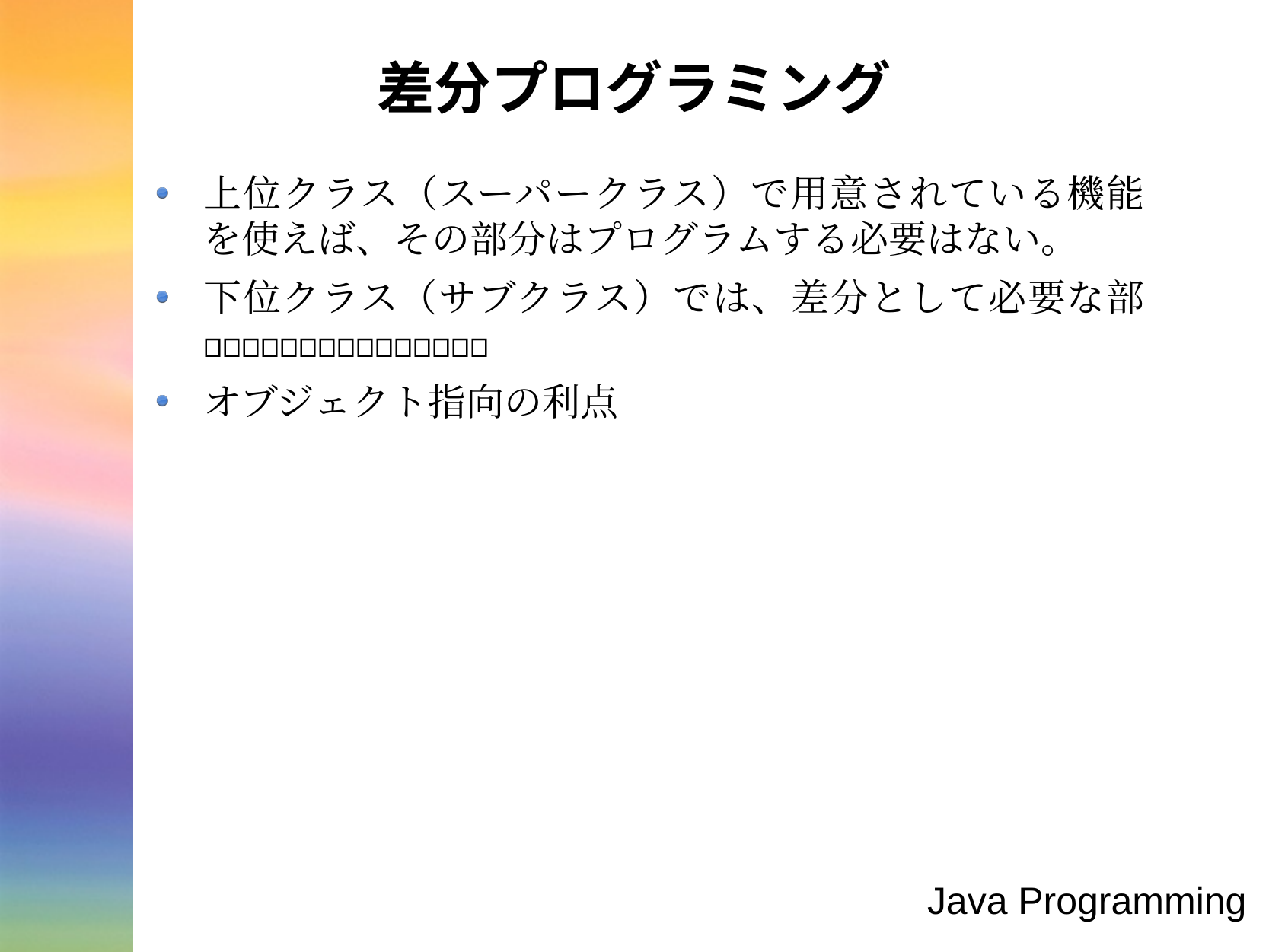

# 差分プログラミング
上位クラス（スーパークラス）で用意されている機能を使えば、その部分はプログラムする必要はない。
下位クラス（サブクラス）では、差分として必要な部分だけをプログラムすれば良い。
オブジェクト指向の利点